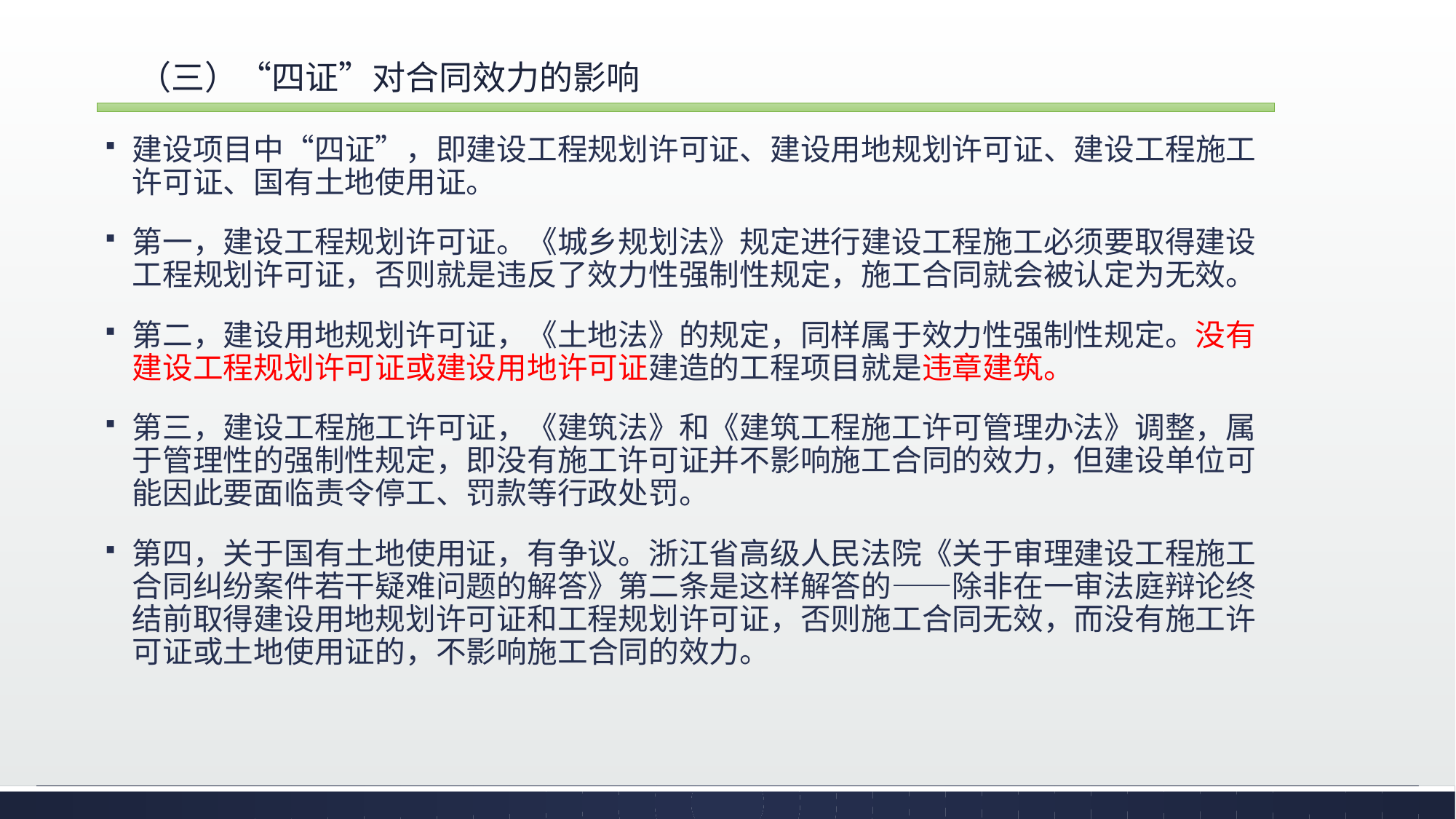

# （三）“四证”对合同效力的影响

建设项目中“四证”，即建设工程规划许可证、建设用地规划许可证、建设工程施工许可证、国有土地使用证。
第一，建设工程规划许可证。《城乡规划法》规定进行建设工程施工必须要取得建设工程规划许可证，否则就是违反了效力性强制性规定，施工合同就会被认定为无效。
第二，建设用地规划许可证，《土地法》的规定，同样属于效力性强制性规定。没有建设工程规划许可证或建设用地许可证建造的工程项目就是违章建筑。
第三，建设工程施工许可证，《建筑法》和《建筑工程施工许可管理办法》调整，属于管理性的强制性规定，即没有施工许可证并不影响施工合同的效力，但建设单位可能因此要面临责令停工、罚款等行政处罚。
第四，关于国有土地使用证，有争议。浙江省高级人民法院《关于审理建设工程施工合同纠纷案件若干疑难问题的解答》第二条是这样解答的——除非在一审法庭辩论终结前取得建设用地规划许可证和工程规划许可证，否则施工合同无效，而没有施工许可证或土地使用证的，不影响施工合同的效力。